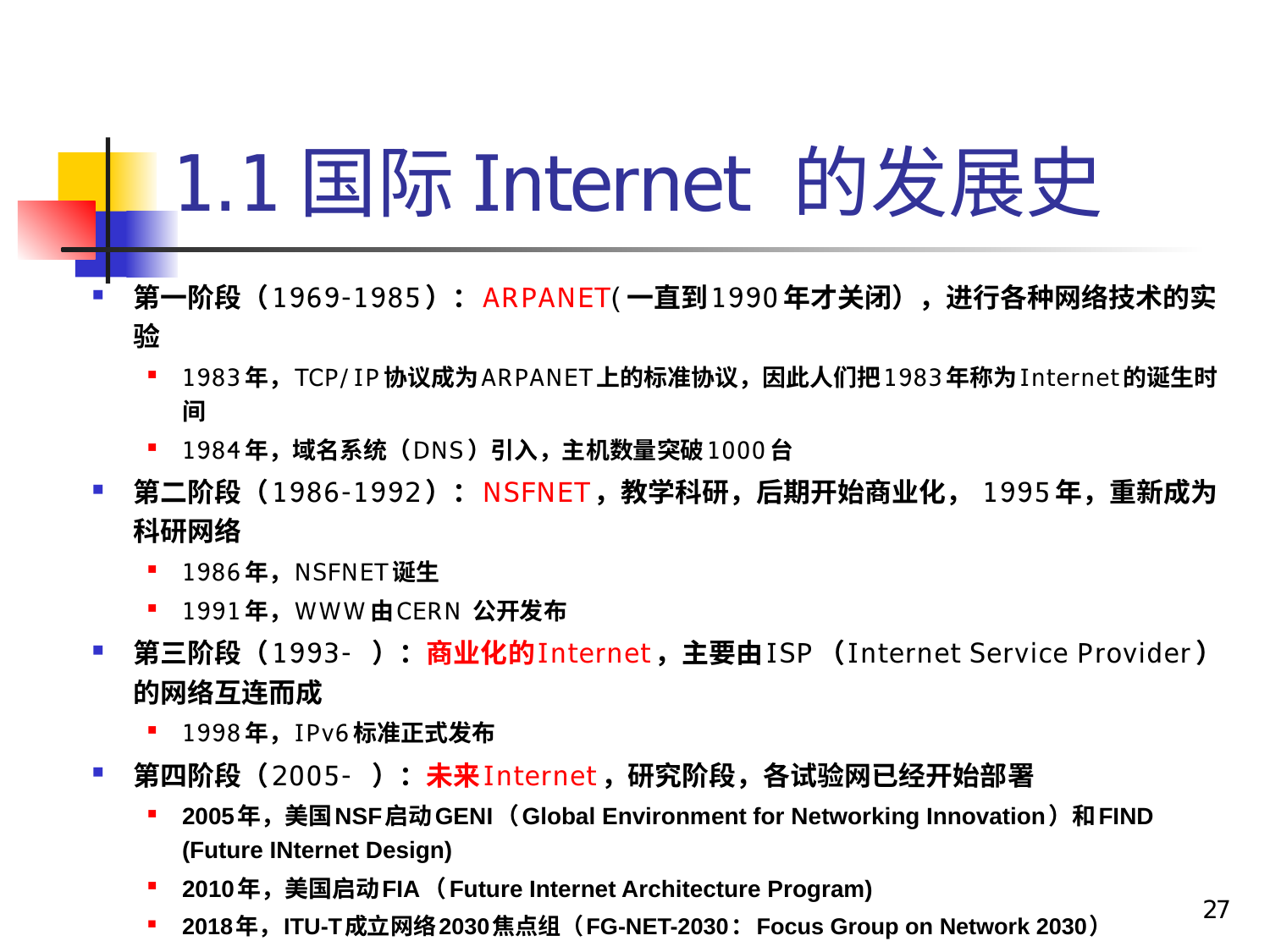

# 1.1国际Internet 的发展史
第一阶段（1969-1985）：ARPANET(一直到1990年才关闭），进行各种网络技术的实验
1983年，TCP/IP协议成为ARPANET上的标准协议，因此人们把1983年称为Internet的诞生时间
1984年，域名系统（DNS）引入，主机数量突破1000台
第二阶段（1986-1992）：NSFNET，教学科研，后期开始商业化， 1995年，重新成为科研网络
1986年，NSFNET诞生
1991年，WWW由CERN 公开发布
第三阶段（1993-  ）：商业化的Internet，主要由ISP（Internet Service Provider）的网络互连而成
1998年，IPv6标准正式发布
第四阶段（2005-  ）：未来Internet，研究阶段，各试验网已经开始部署
2005年，美国NSF启动GENI（Global Environment for Networking Innovation）和FIND (Future INternet Design)
2010年，美国启动FIA（Future Internet Architecture Program)
2018年，ITU-T成立网络2030焦点组（FG-NET-2030：Focus Group on Network 2030）
27